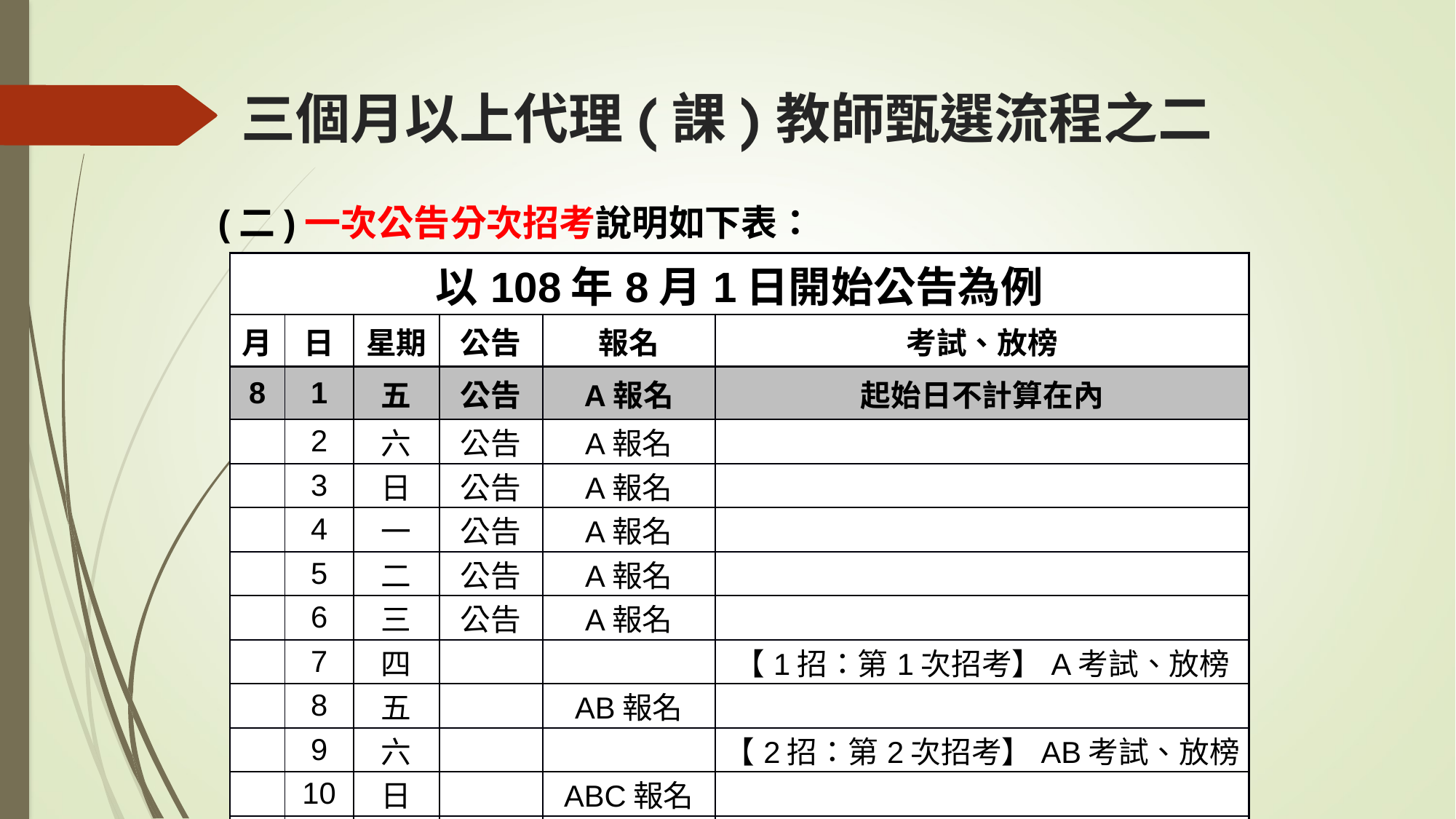

# 三個月以上代理(課)教師甄選流程之二
(二)一次公告分次招考說明如下表：
| 以108年8月1日開始公告為例 |  |  |  |  |  |
| --- | --- | --- | --- | --- | --- |
| 月 | 日 | 星期 | 公告 | 報名 | 考試、放榜 |
| 8 | 1 | 五 | 公告 | A報名 | 起始日不計算在內 |
|  | 2 | 六 | 公告 | A報名 |  |
|  | 3 | 日 | 公告 | A報名 |  |
|  | 4 | 一 | 公告 | A報名 |  |
|  | 5 | 二 | 公告 | A報名 |  |
|  | 6 | 三 | 公告 | A報名 |  |
|  | 7 | 四 |  |  | 【1招：第1次招考】A考試、放榜 |
|  | 8 | 五 |  | AB報名 |  |
|  | 9 | 六 |  |  | 【2招：第2次招考】AB考試、放榜 |
|  | 10 | 日 |  | ABC報名 |  |
|  | 11 | 一 |  |  | 【3招：第3次招考】ABC考試、放榜 |